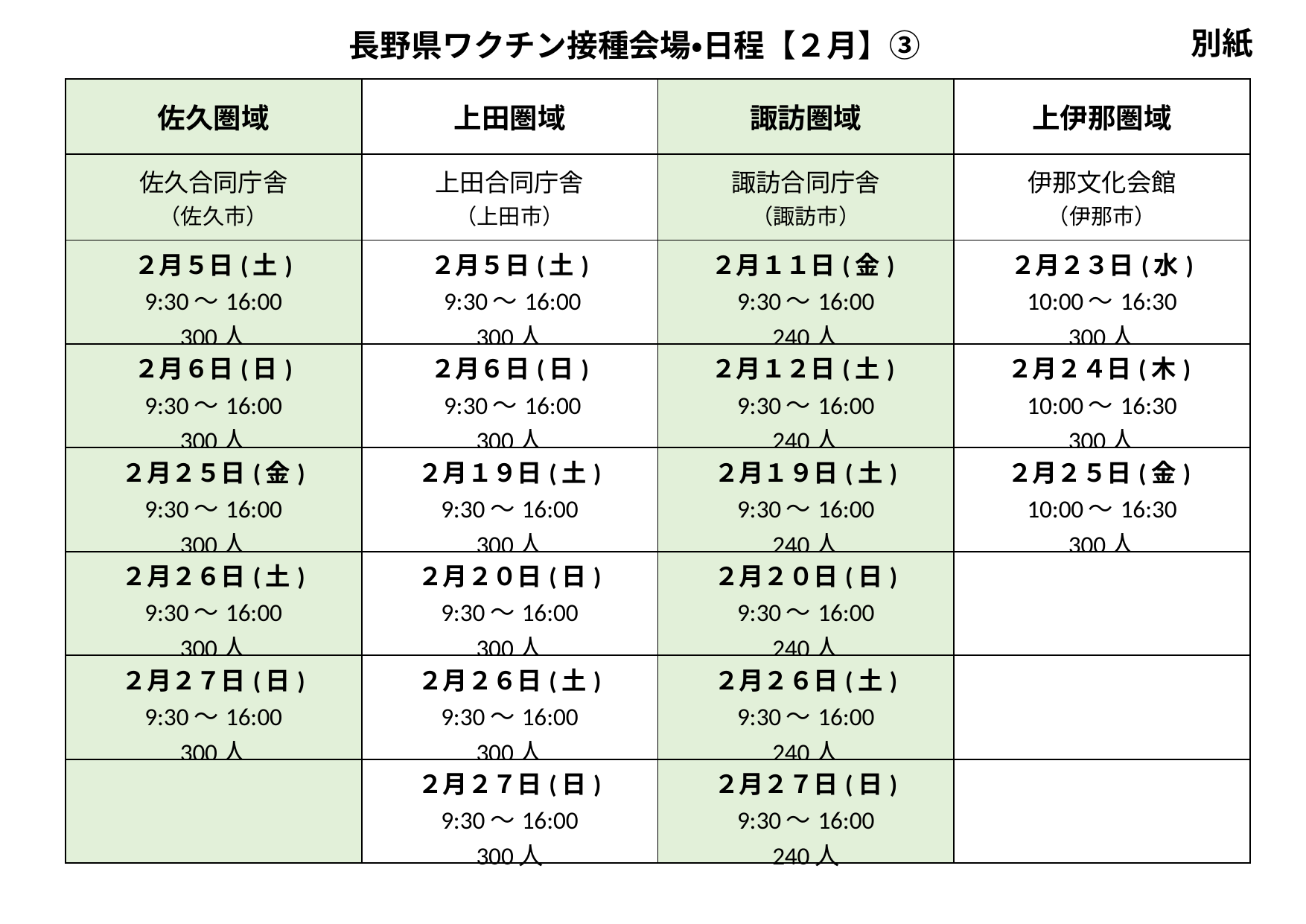

長野県ワクチン接種会場・日程【２月】③
別紙
| 佐久圏域 | 上田圏域 | 諏訪圏域 | 上伊那圏域 |
| --- | --- | --- | --- |
| 佐久合同庁舎 （佐久市） | 上田合同庁舎 （上田市） | 諏訪合同庁舎 （諏訪市） | 伊那文化会館 （伊那市） |
| ２月５日(土) 9:30～16:00 300人 | ２月５日(土) 9:30～16:00 300人 | ２月１１日(金) 9:30～16:00 240人 | ２月２３日(水) 10:00～16:30 300人 |
| ２月６日(日) 9:30～16:00 300人 | ２月６日(日) 9:30～16:00 300人 | ２月１２日(土) 9:30～16:00 240人 | ２月２４日(木) 10:00～16:30 300人 |
| ２月２５日(金) 9:30～16:00 300人 | ２月１９日(土) 9:30～16:00 300人 | ２月１９日(土) 9:30～16:00 240人 | ２月２５日(金) 10:00～16:30 300人 |
| ２月２６日(土) 9:30～16:00 300人 | ２月２０日(日) 9:30～16:00 300人 | ２月２０日(日) 9:30～16:00 240人 |  |
| ２月２７日(日) 9:30～16:00 300人 | ２月２６日(土) 9:30～16:00 300人 | ２月２６日(土) 9:30～16:00 240人 |  |
|  | ２月２７日(日) 9:30～16:00 300人 | ２月２７日(日) 9:30～16:00 240人 |  |